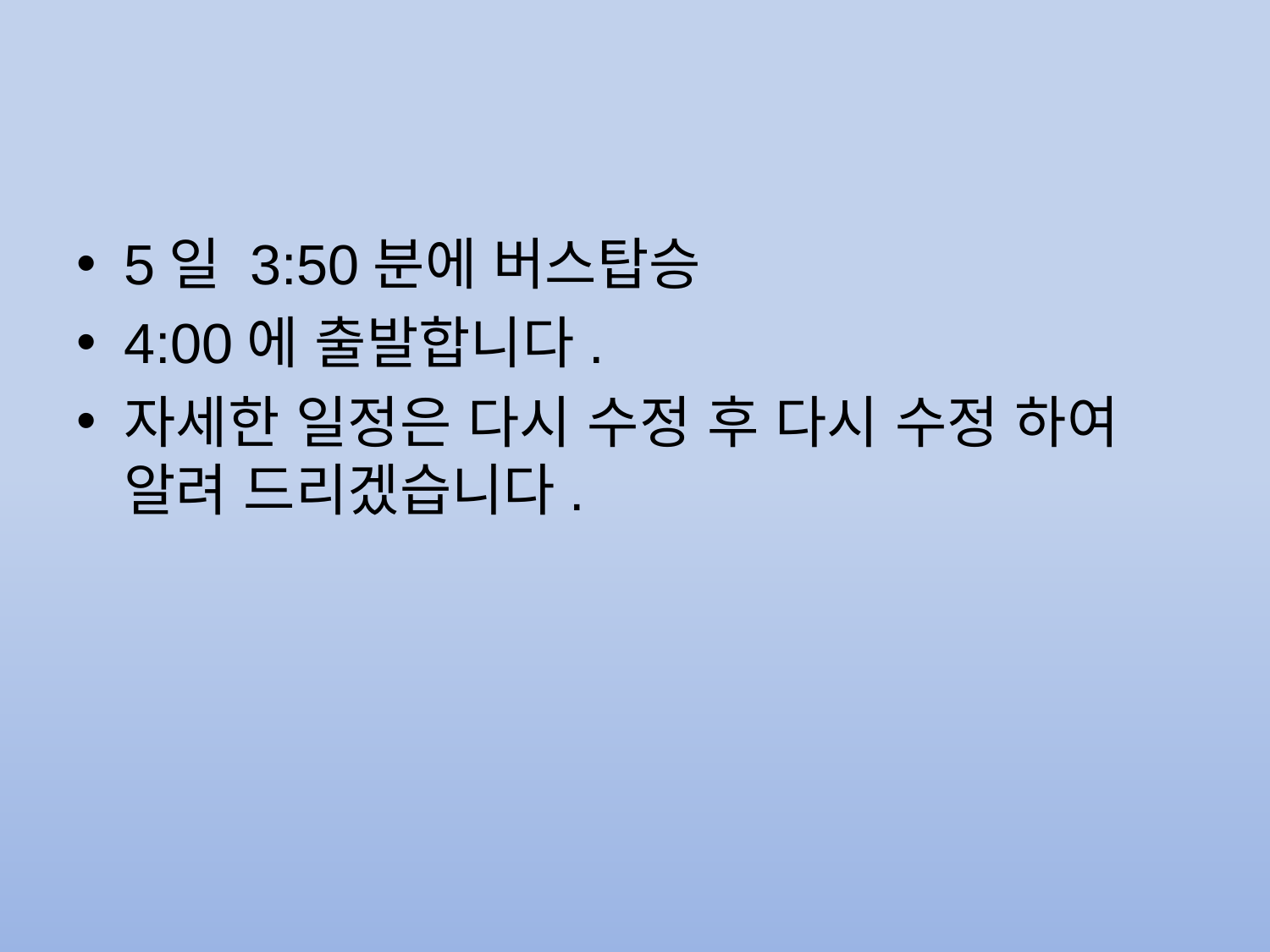

5일 3:50분에 버스탑승
4:00에 출발합니다.
자세한 일정은 다시 수정 후 다시 수정 하여 알려 드리겠습니다.